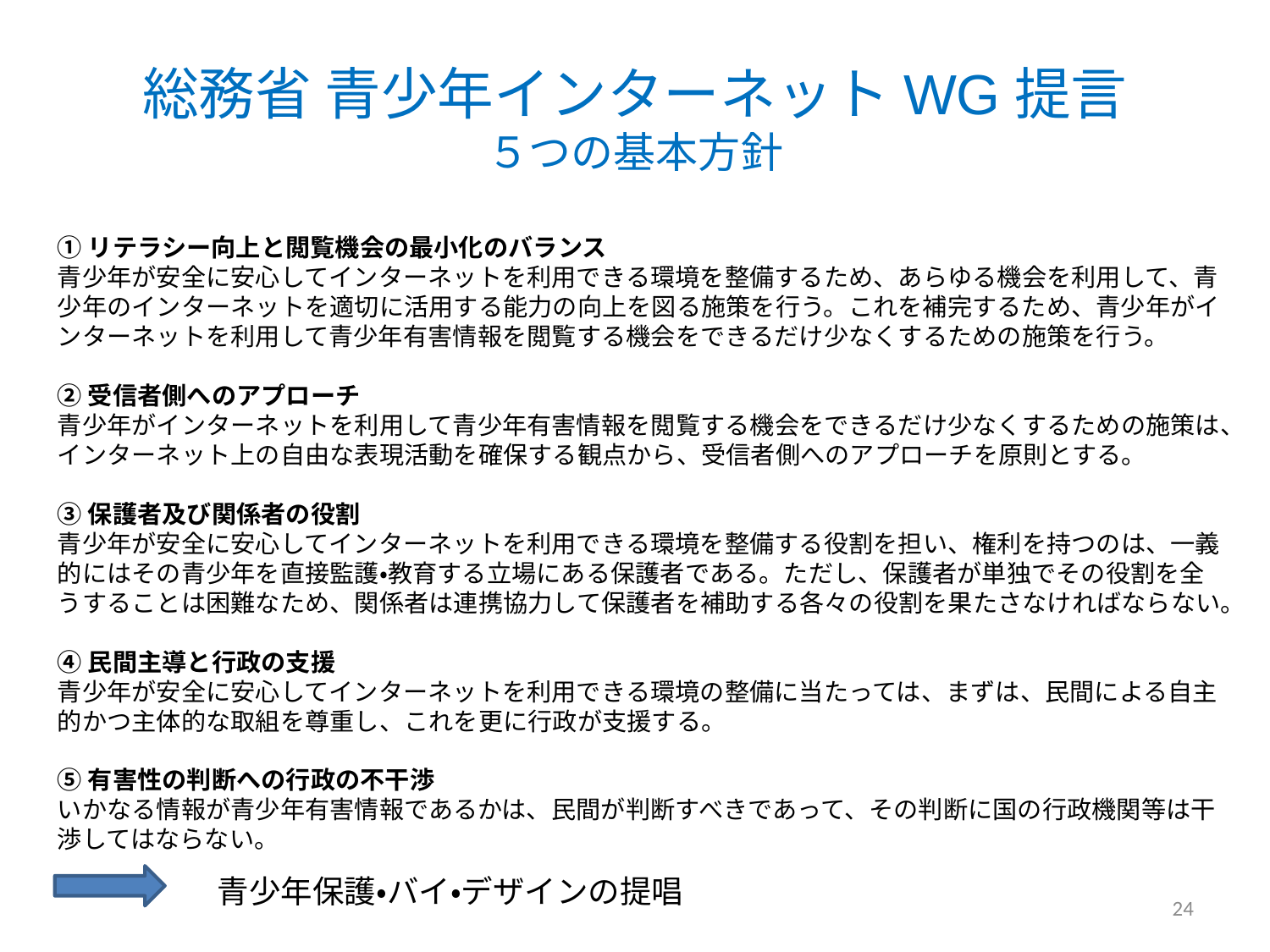

# 総務省 青少年インターネットWG提言 ５つの基本方針
①リテラシー向上と閲覧機会の最小化のバランス
青少年が安全に安心してインターネットを利用できる環境を整備するため、あらゆる機会を利用して、青少年のインターネットを適切に活用する能力の向上を図る施策を行う。これを補完するため、青少年がインターネットを利用して青少年有害情報を閲覧する機会をできるだけ少なくするための施策を行う。

②受信者側へのアプローチ
青少年がインターネットを利用して青少年有害情報を閲覧する機会をできるだけ少なくするための施策は、インターネット上の自由な表現活動を確保する観点から、受信者側へのアプローチを原則とする。

③保護者及び関係者の役割
青少年が安全に安心してインターネットを利用できる環境を整備する役割を担い、権利を持つのは、一義的にはその青少年を直接監護・教育する立場にある保護者である。ただし、保護者が単独でその役割を全うすることは困難なため、関係者は連携協力して保護者を補助する各々の役割を果たさなければならない。

④民間主導と行政の支援
青少年が安全に安心してインターネットを利用できる環境の整備に当たっては、まずは、民間による自主的かつ主体的な取組を尊重し、これを更に行政が支援する。

⑤有害性の判断への行政の不干渉
いかなる情報が青少年有害情報であるかは、民間が判断すべきであって、その判断に国の行政機関等は干渉してはならない。

青少年保護・バイ・デザインの提唱
24